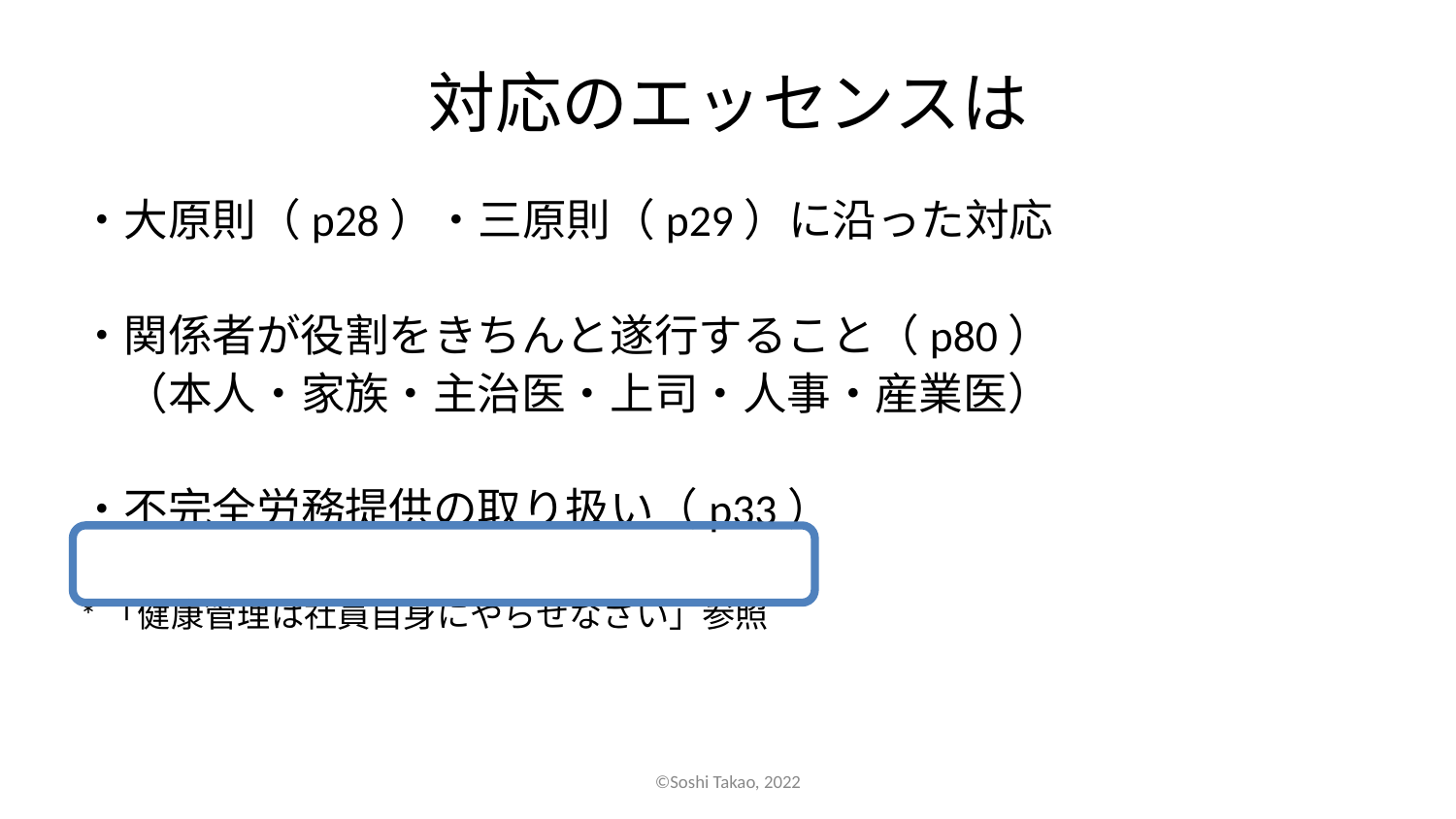

# 対応のエッセンスは
・大原則（p28）・三原則（p29）に沿った対応

・関係者が役割をきちんと遂行すること（p80）
　（本人・家族・主治医・上司・人事・産業医）

・不完全労務提供の取り扱い（p33）

*「健康管理は社員自身にやらせなさい」参照

©Soshi Takao, 2022